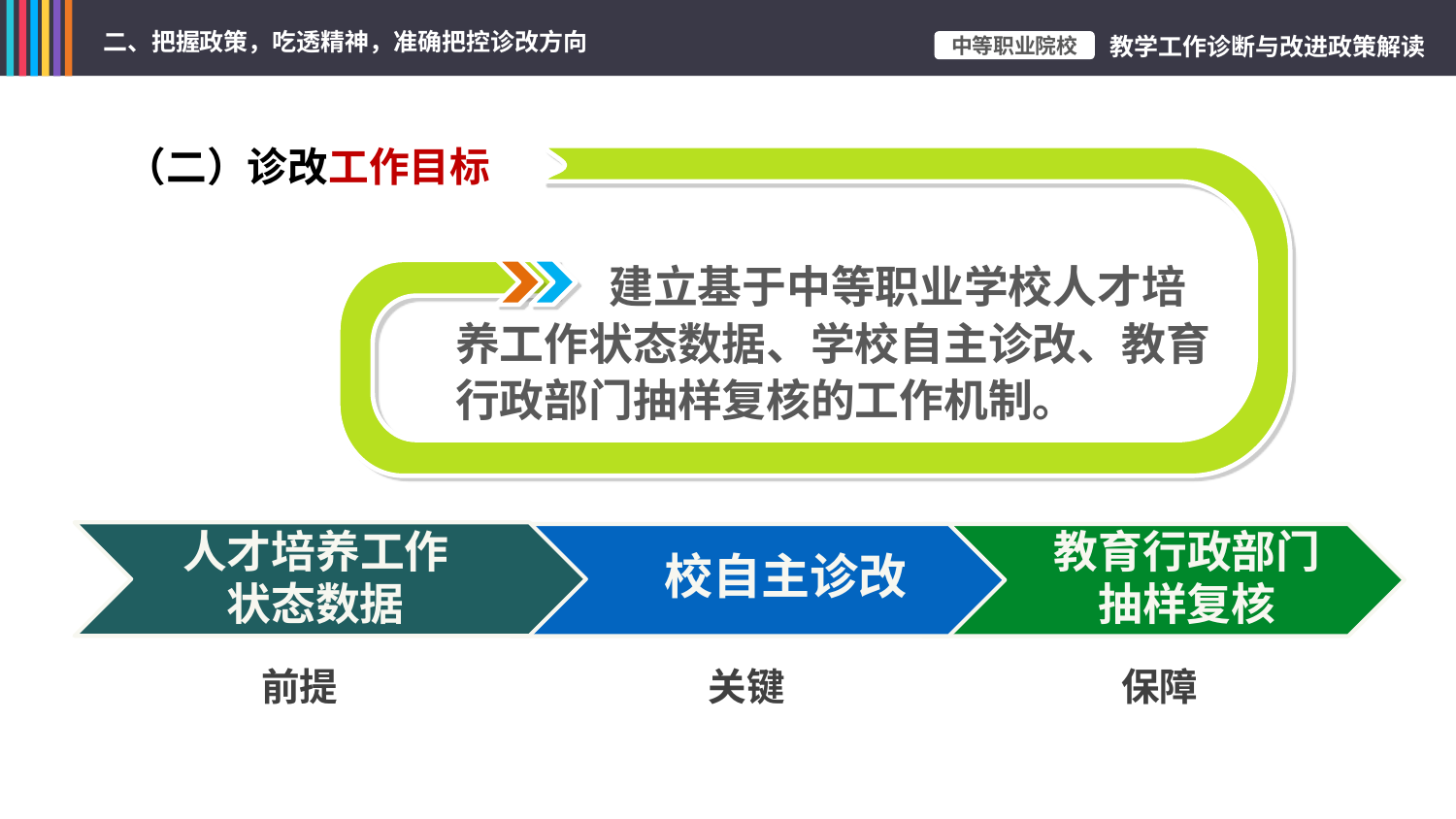

（二）诊改工作目标

              建立基于中等职业学校人才培养工作状态数据、学校自主诊改、教育行政部门抽样复核的工作机制。

人才培养工作
状态数据
教育行政部门抽样复核

校自主诊改
前提
关键
保障